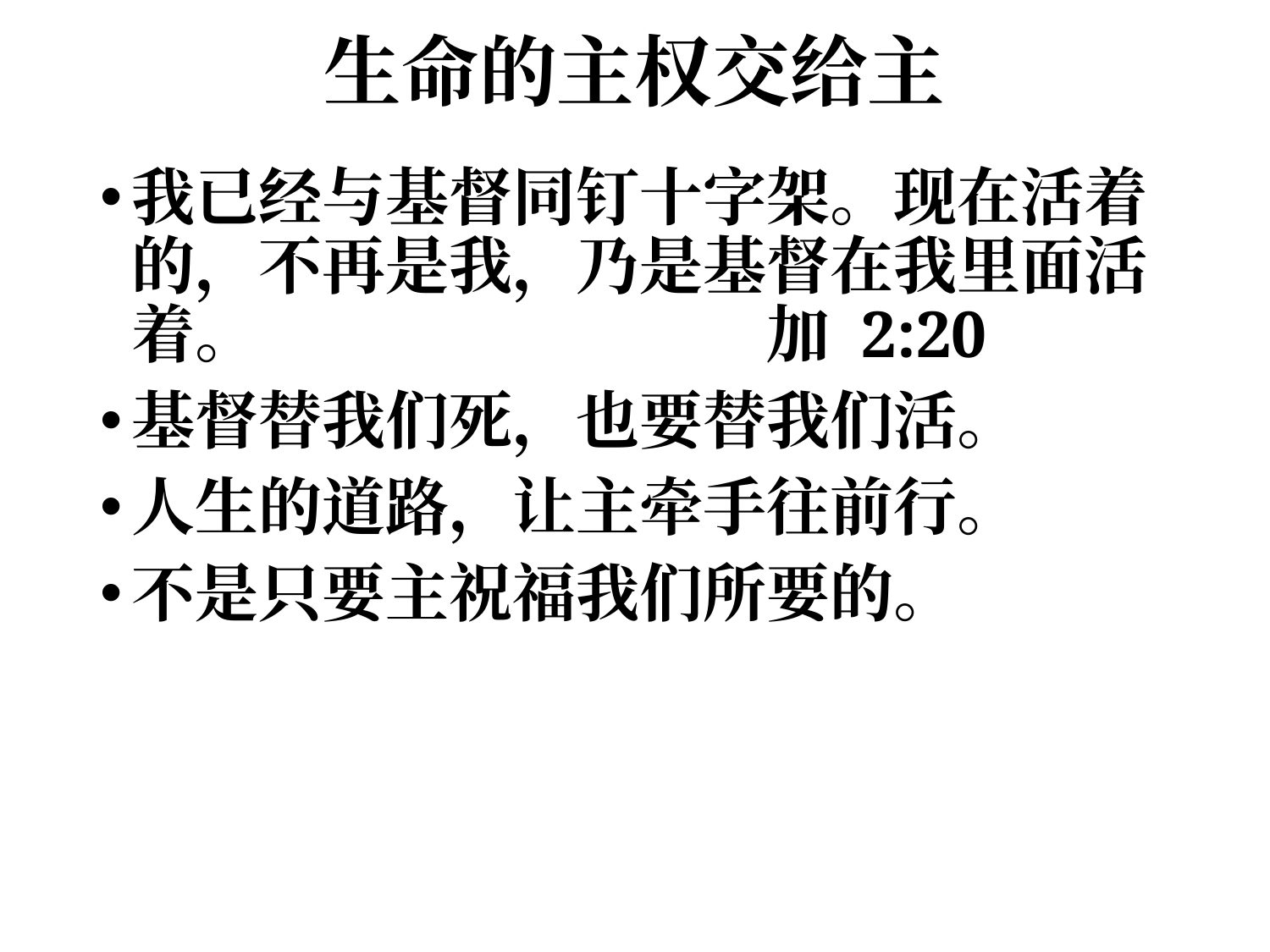

# 生命的主权交给主
我已经与基督同钉十字架。现在活着的，不再是我，乃是基督在我里面活着。				加 2:20
基督替我们死，也要替我们活。
人生的道路，让主牵手往前行。
不是只要主祝福我们所要的。